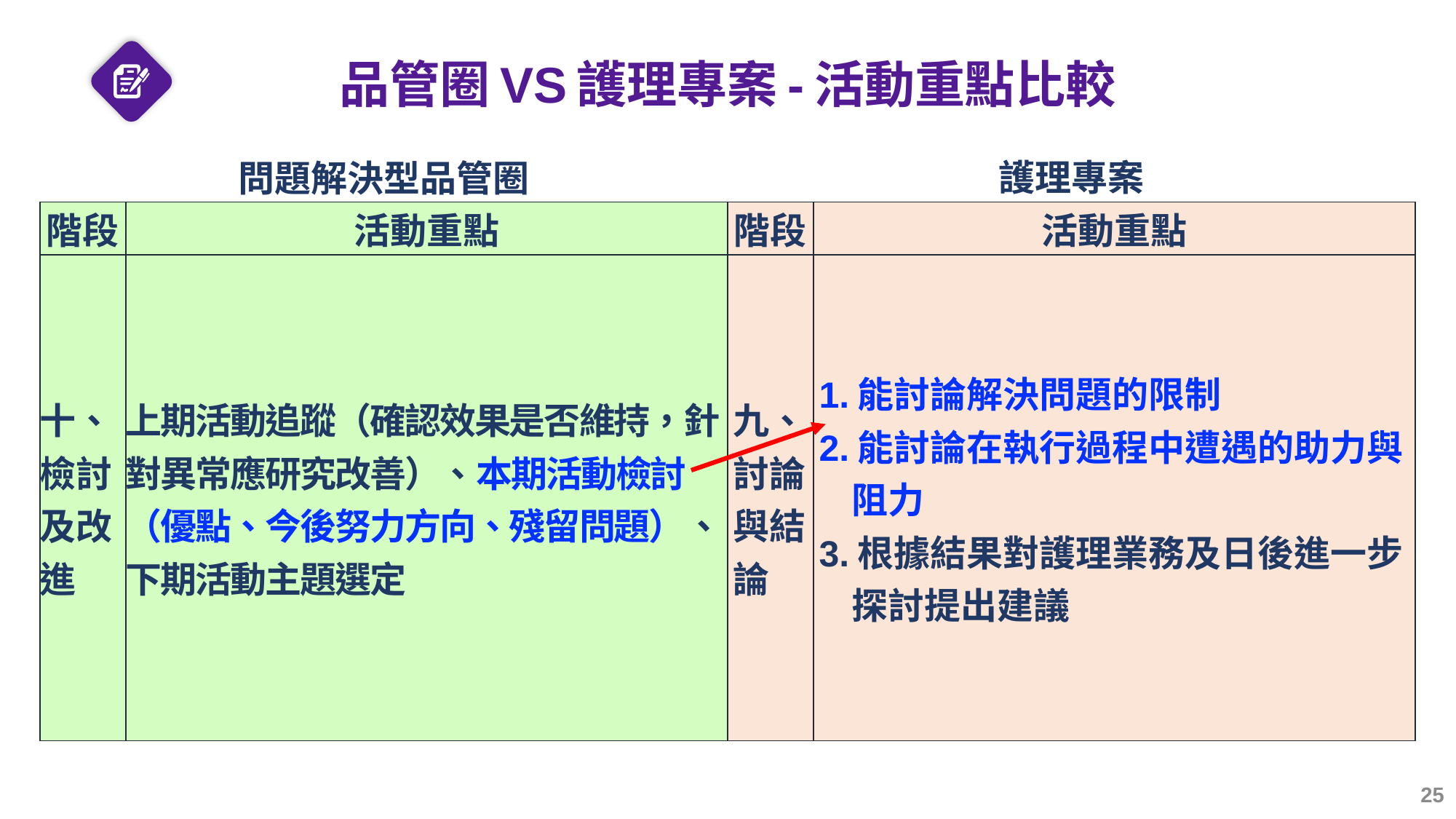

品管圈VS護理專案-活動重點比較
| 問題解決型品管圈 | 問題解決型品管圈 | 護理專案 | 護理專案 |
| --- | --- | --- | --- |
| 階段 | 活動重點 | 階段 | 活動重點 |
| 十、檢討及改進 | 上期活動追蹤（確認效果是否維持，針對異常應研究改善）、本期活動檢討（優點、今後努力方向、殘留問題）、下期活動主題選定 | 九、討論與結論 | 1.能討論解決問題的限制 2.能討論在執行過程中遭遇的助力與阻力 3.根據結果對護理業務及日後進一步探討提出建議 |
25